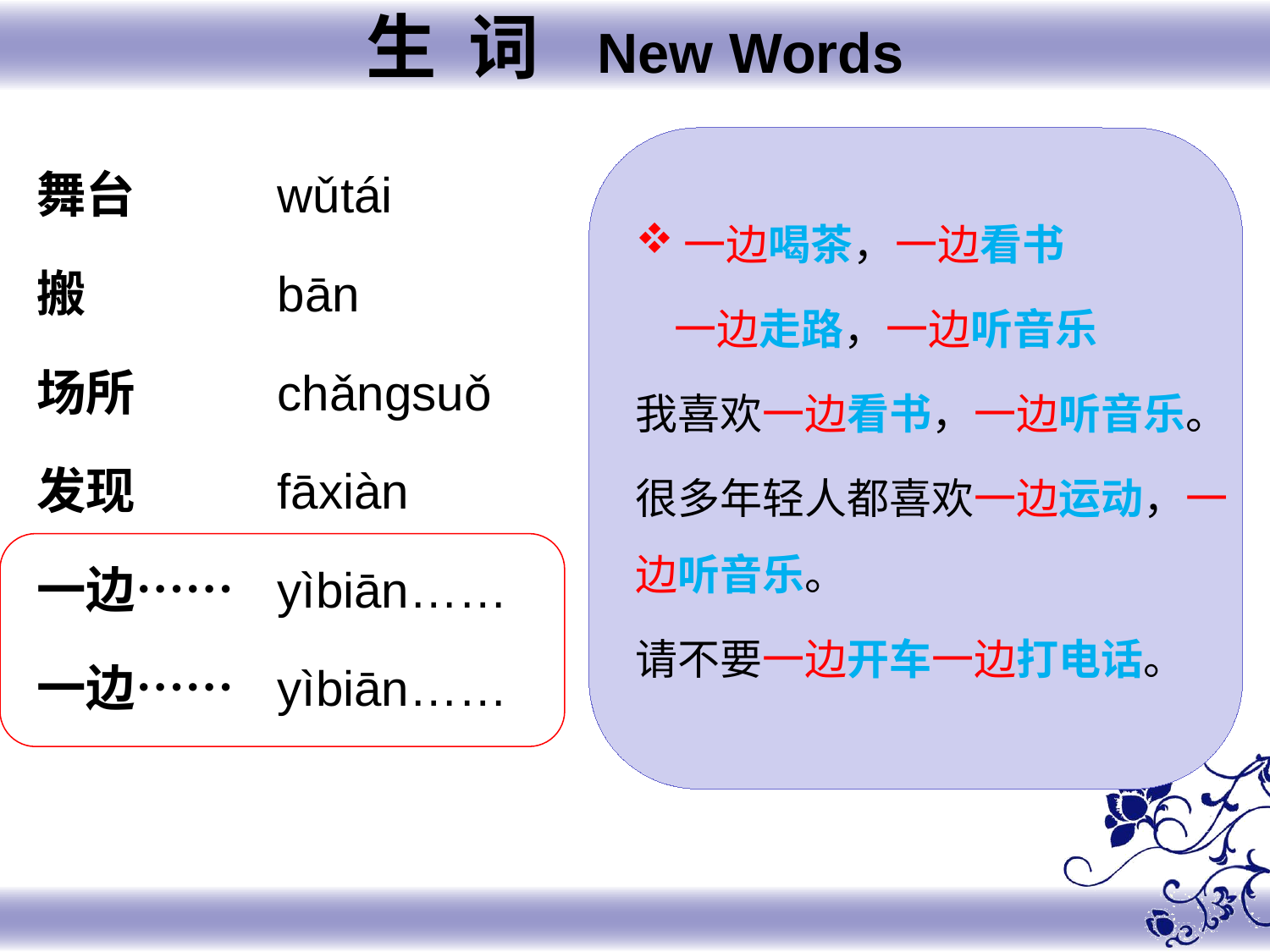

生  词   New Words
wǔtái
bān
chǎngsuǒ
fāxiàn
yìbiān……
yìbiān……

舞台
搬
场所
发现
一边……
一边……

一边喝茶，一边看书
   一边走路，一边听音乐
我喜欢一边看书，一边听音乐。
很多年轻人都喜欢一边运动，一边听音乐。
请不要一边开车一边打电话。